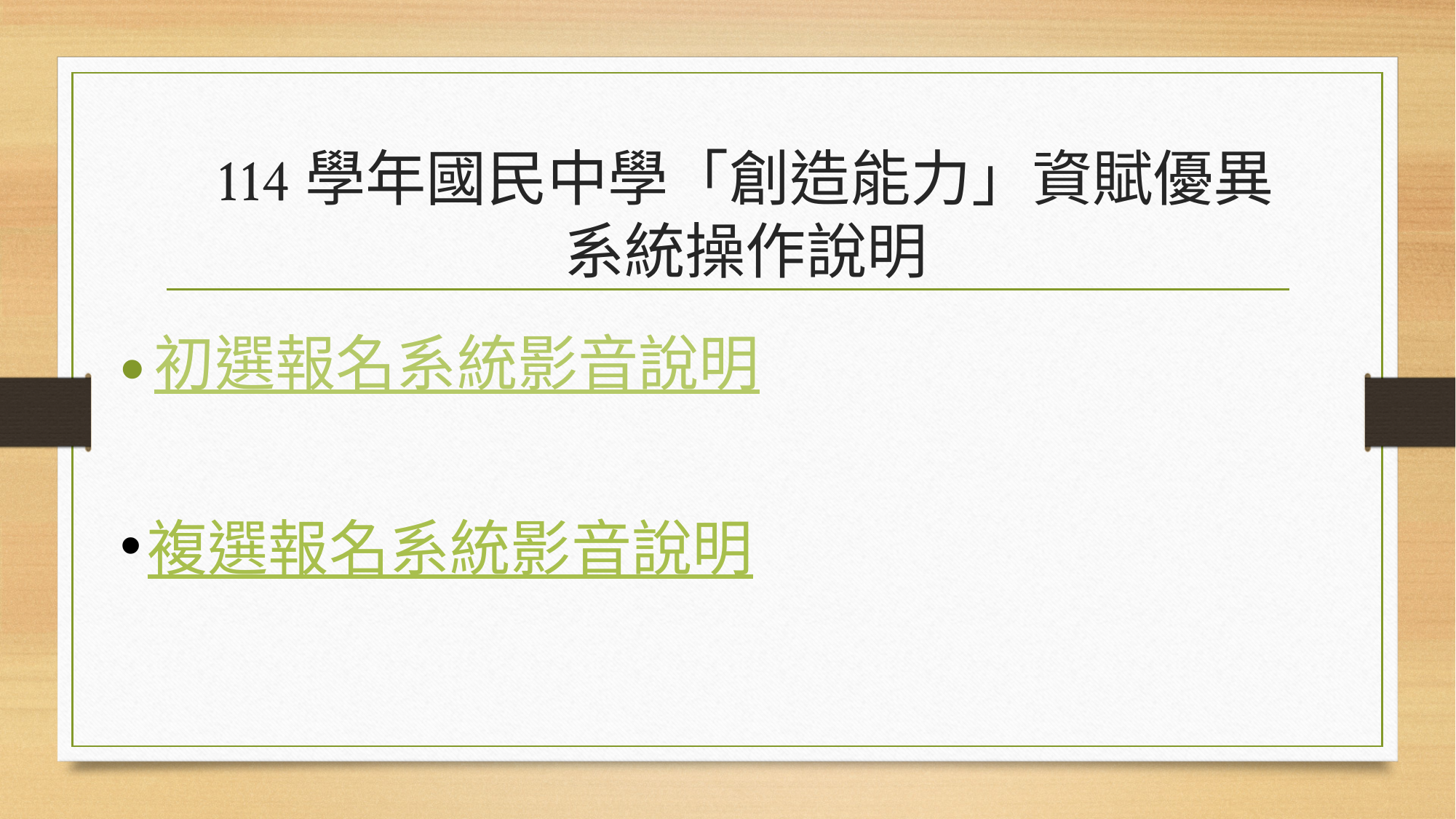

114學年國民中學「創造能力」資賦優異
系統操作說明
初選報名系統影音說明
複選報名系統影音說明